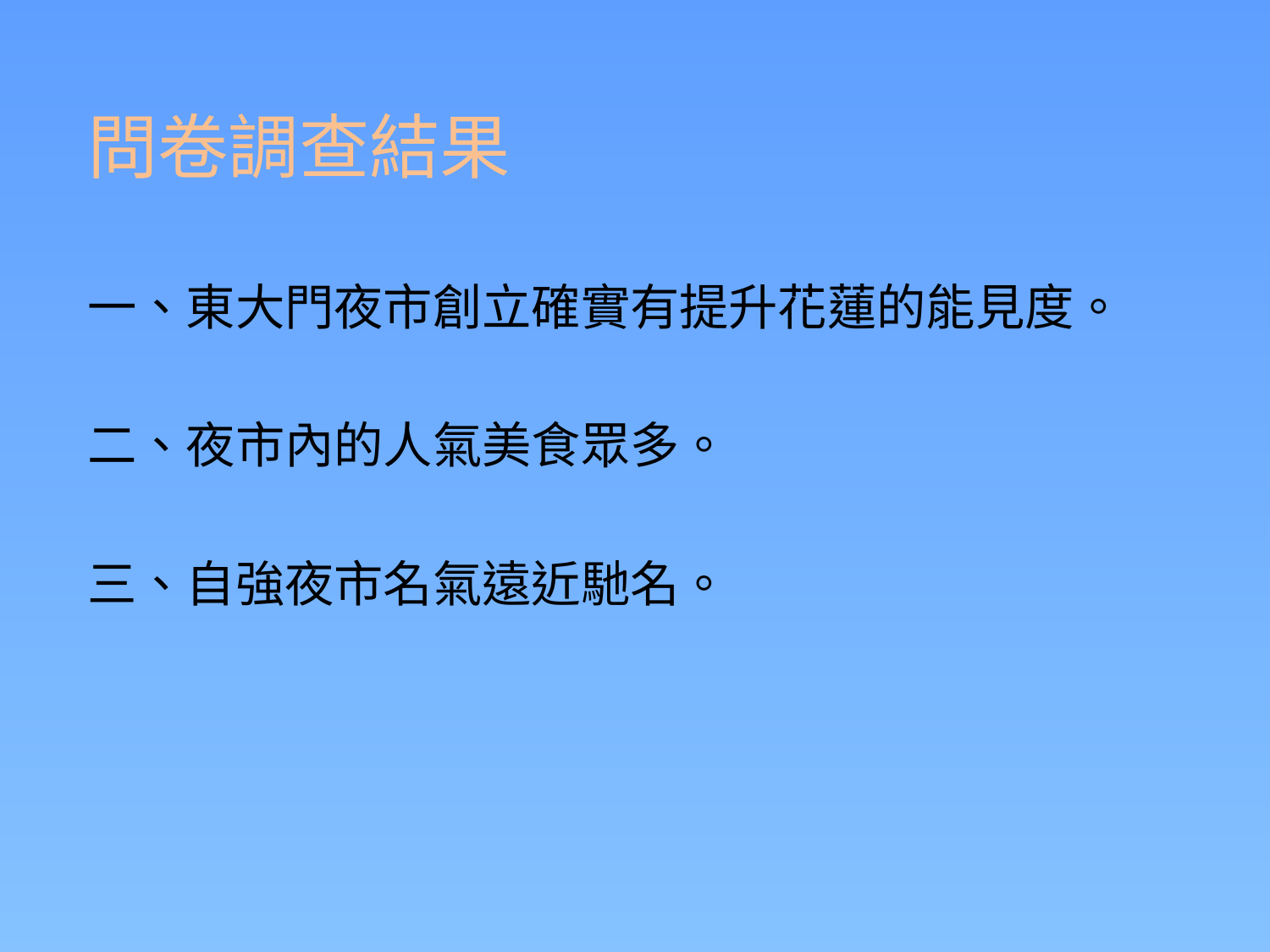

問卷調查結果

一、東大門夜市創立確實有提升花蓮的能見度。

二、夜市內的人氣美食眾多。

三、自強夜市名氣遠近馳名。